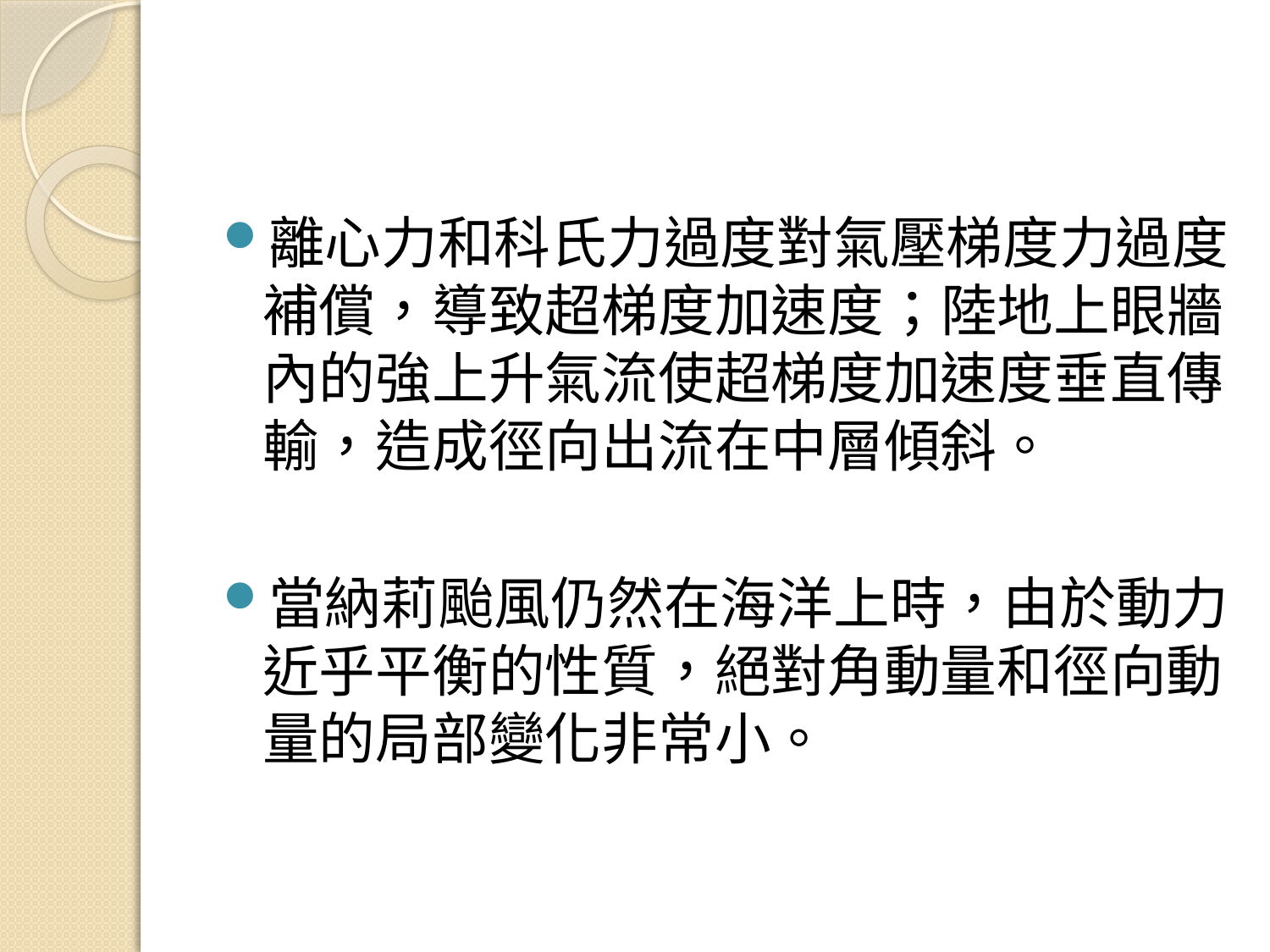

離心力和科氏力過度對氣壓梯度力過度補償，導致超梯度加速度；陸地上眼牆內的強上升氣流使超梯度加速度垂直傳輸，造成徑向出流在中層傾斜。

當納莉颱風仍然在海洋上時，由於動力近乎平衡的性質，絕對角動量和徑向動量的局部變化非常小。